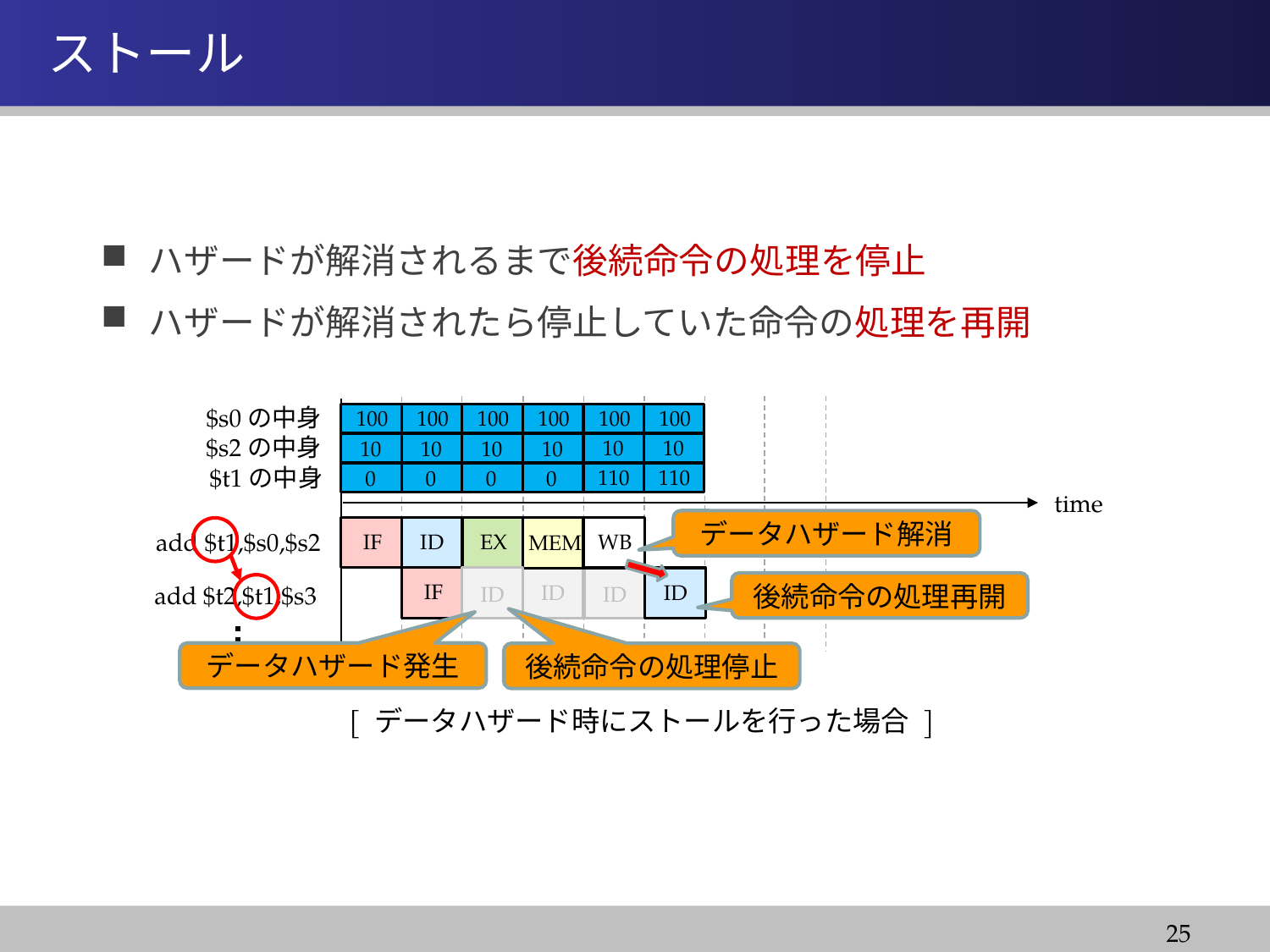

情報システム基盤学基礎１
# ストール
ハザードが解消されるまで後続命令の処理を停止
ハザードが解消されたら停止していた命令の処理を再開
$s0の中身
100

100

100

10

10

10

0

0

0

100

100

10

10

110

0

100

10

110

$s2の中身
$t1の中身
time
データハザード解消

IF

ID

EX

ID
IF

WB
MEM

ID
ID

add $t1,$s0,$s2

ID

ID
後続命令の処理再開
add $t2,$t1,$s3

データハザード発生
後続命令の処理停止
[ データハザード時にストールを行った場合 ]
25